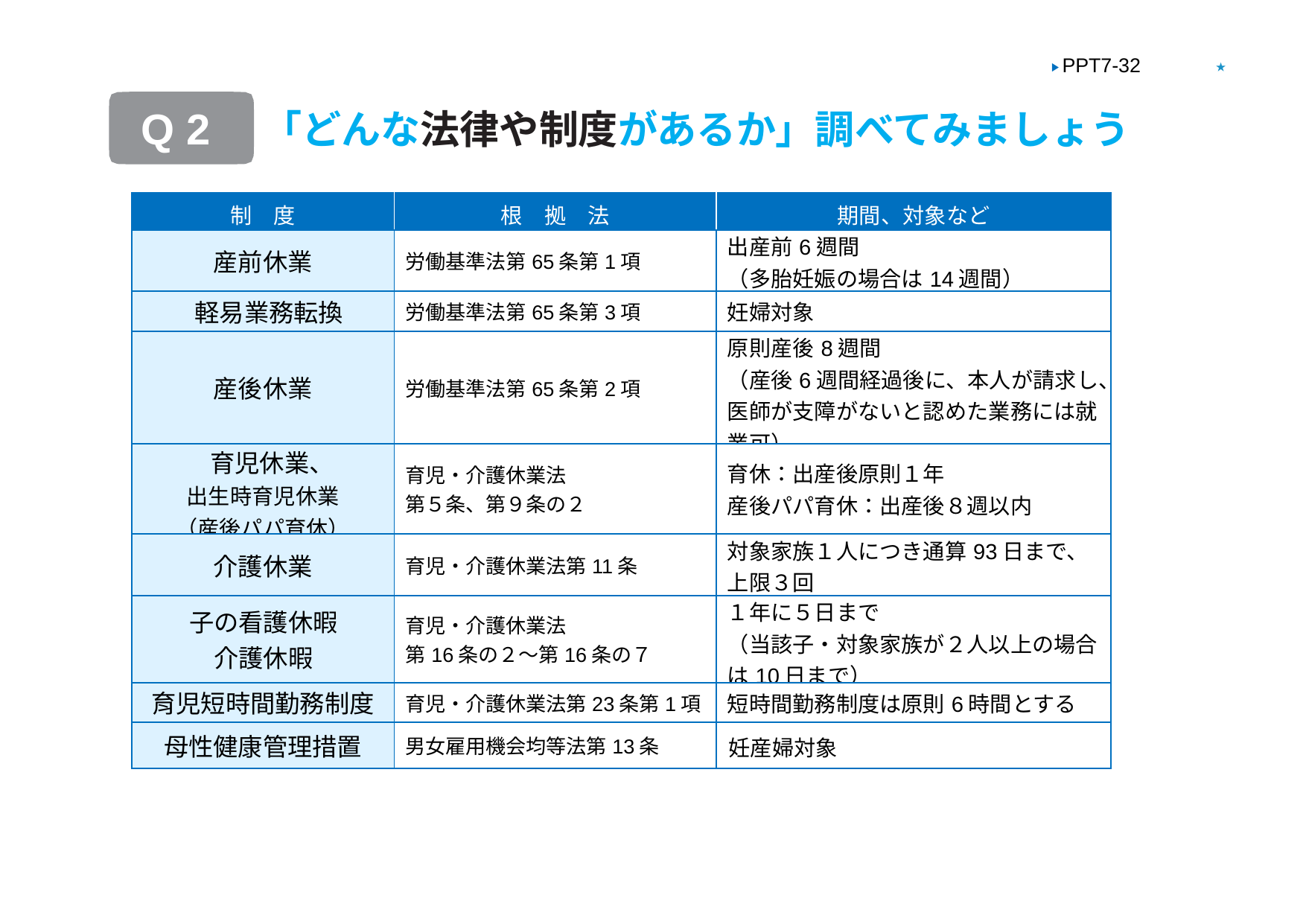

★
▶ PPT7-32

「どんな法律や制度があるか」調べてみましょう
Q 2
| 制　度 | 根　拠　法 | 期間、対象など |
| --- | --- | --- |
| 産前休業 | 労働基準法第65条第1項 | 出産前6週間 （多胎妊娠の場合は14週間） |
| 軽易業務転換 | 労働基準法第65条第3項 | 妊婦対象 |
| 産後休業 | 労働基準法第65条第2項 | 原則産後8週間 （産後6週間経過後に、本人が請求し、医師が支障がないと認めた業務には就業可） |
| 育児休業、 出生時育児休業 （産後パパ育休） | 育児・介護休業法 第５条、第９条の２ | 育休：出産後原則１年 産後パパ育休：出産後８週以内 |
| 介護休業 | 育児・介護休業法第11条 | 対象家族１人につき通算93日まで、上限３回 |
| 子の看護休暇 介護休暇 | 育児・介護休業法 第16条の２～第16条の７ | １年に５日まで （当該子・対象家族が２人以上の場合は10日まで） |
| 育児短時間勤務制度 | 育児・介護休業法第23条第1項 | 短時間勤務制度は原則6時間とする |
| 母性健康管理措置 | 男女雇用機会均等法第13条 | 妊産婦対象 |